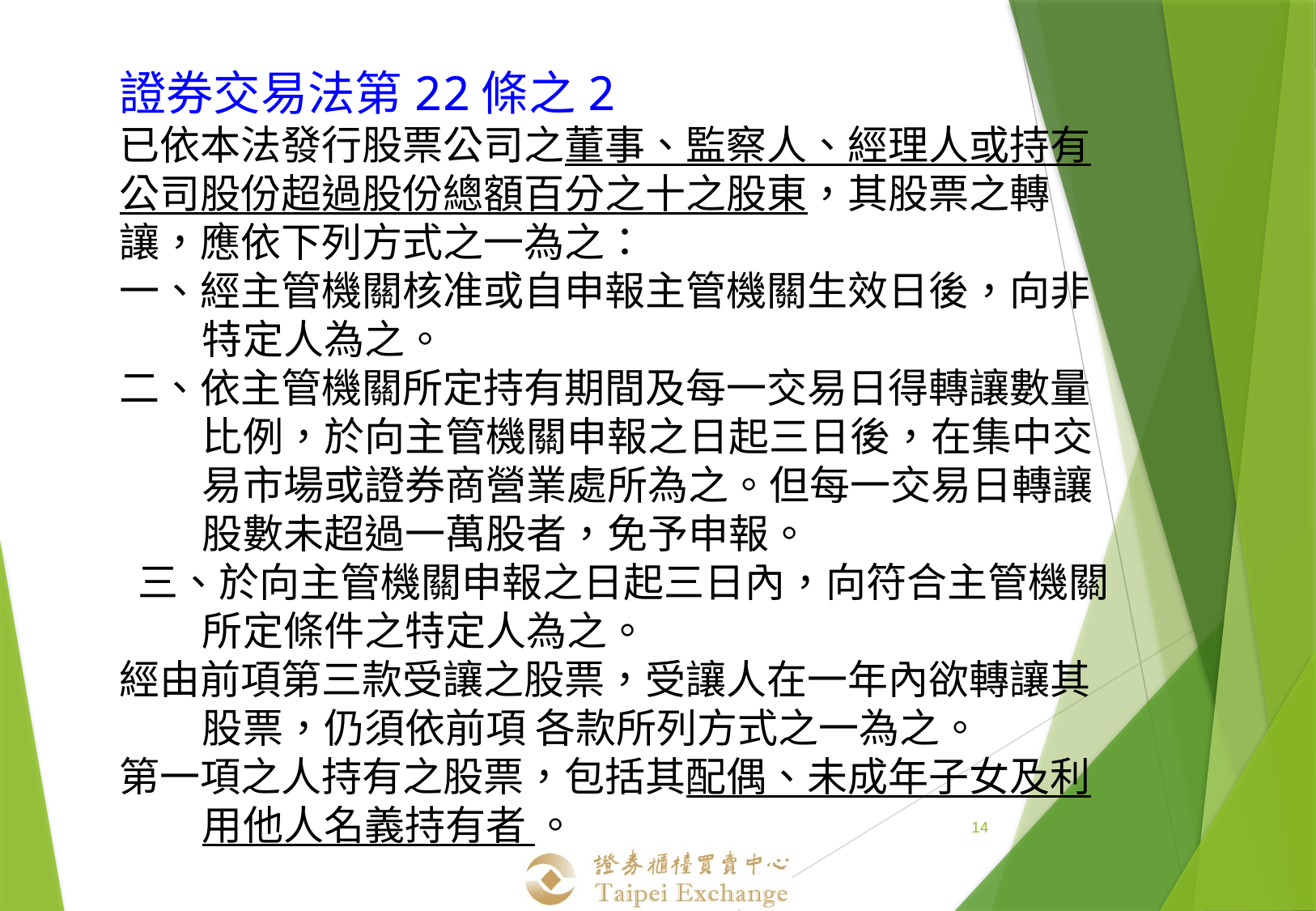

證券交易法第22條之2
已依本法發行股票公司之董事、監察人、經理人或持有公司股份超過股份總額百分之十之股東，其股票之轉讓，應依下列方式之一為之：
一、經主管機關核准或自申報主管機關生效日後，向非特定人為之。
二、依主管機關所定持有期間及每一交易日得轉讓數量比例，於向主管機關申報之日起三日後，在集中交易市場或證券商營業處所為之。但每一交易日轉讓股數未超過一萬股者，免予申報。
 三、於向主管機關申報之日起三日內，向符合主管機關所定條件之特定人為之。
經由前項第三款受讓之股票，受讓人在一年內欲轉讓其股票，仍須依前項 各款所列方式之一為之。
第一項之人持有之股票，包括其配偶、未成年子女及利用他人名義持有者 。
14